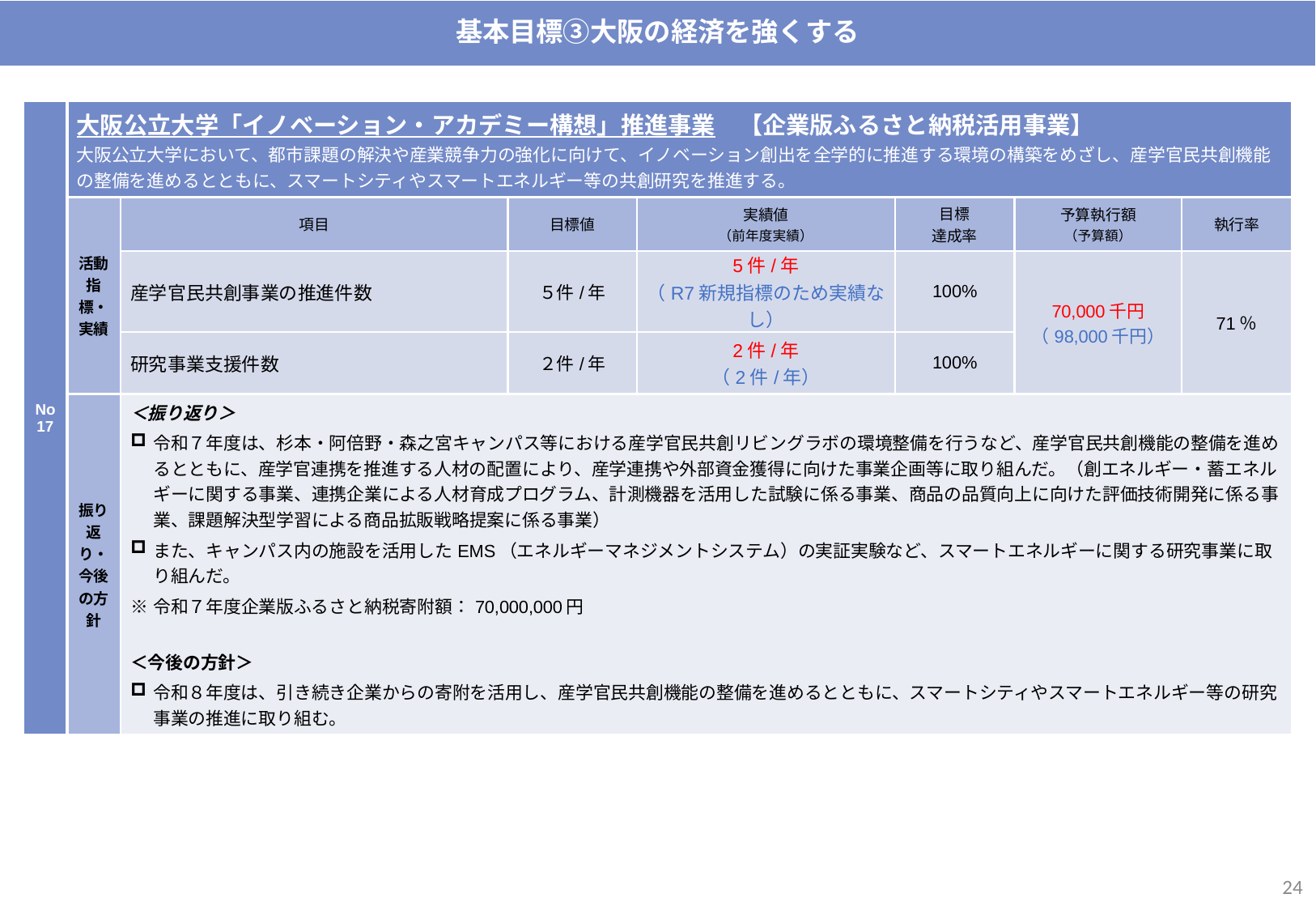

基本目標③大阪の経済を強くする
| No17 | 大阪公立大学「イノベーション・アカデミー構想」推進事業　【企業版ふるさと納税活用事業】 大阪公立大学において、都市課題の解決や産業競争力の強化に向けて、イノベーション創出を全学的に推進する環境の構築をめざし、産学官民共創機能の整備を進めるとともに、スマートシティやスマートエネルギー等の共創研究を推進する。 |  |  |  |  |  |  |
| --- | --- | --- | --- | --- | --- | --- | --- |
|  | 活動指標・実績 | 項目 | 目標値 | 実績値 （前年度実績） | 目標 達成率 | 予算執行額 （予算額） | 執行率 |
|  |  | 産学官民共創事業の推進件数 | ５件/年 | 5件/年 （R7新規指標のため実績なし） | 100% | 70,000千円 （98,000千円） | 71％ |
|  |  | 研究事業支援件数 | ２件/年 | 2件/年 （2件/年） | 100% |  |  |
|  | 振り返り・今後の方針 | ＜振り返り＞ 令和７年度は、杉本・阿倍野・森之宮キャンパス等における産学官民共創リビングラボの環境整備を行うなど、産学官民共創機能の整備を進めるとともに、産学官連携を推進する人材の配置により、産学連携や外部資金獲得に向けた事業企画等に取り組んだ。（創エネルギー・蓄エネルギーに関する事業、連携企業による人材育成プログラム、計測機器を活用した試験に係る事業、商品の品質向上に向けた評価技術開発に係る事業、課題解決型学習による商品拡販戦略提案に係る事業） また、キャンパス内の施設を活用したEMS（エネルギーマネジメントシステム）の実証実験など、スマートエネルギーに関する研究事業に取り組んだ。 ※令和７年度企業版ふるさと納税寄附額：70,000,000円 ＜今後の方針＞ 令和８年度は、引き続き企業からの寄附を活用し、産学官民共創機能の整備を進めるとともに、スマートシティやスマートエネルギー等の研究事業の推進に取り組む。 |  |  |  |  |  |
24